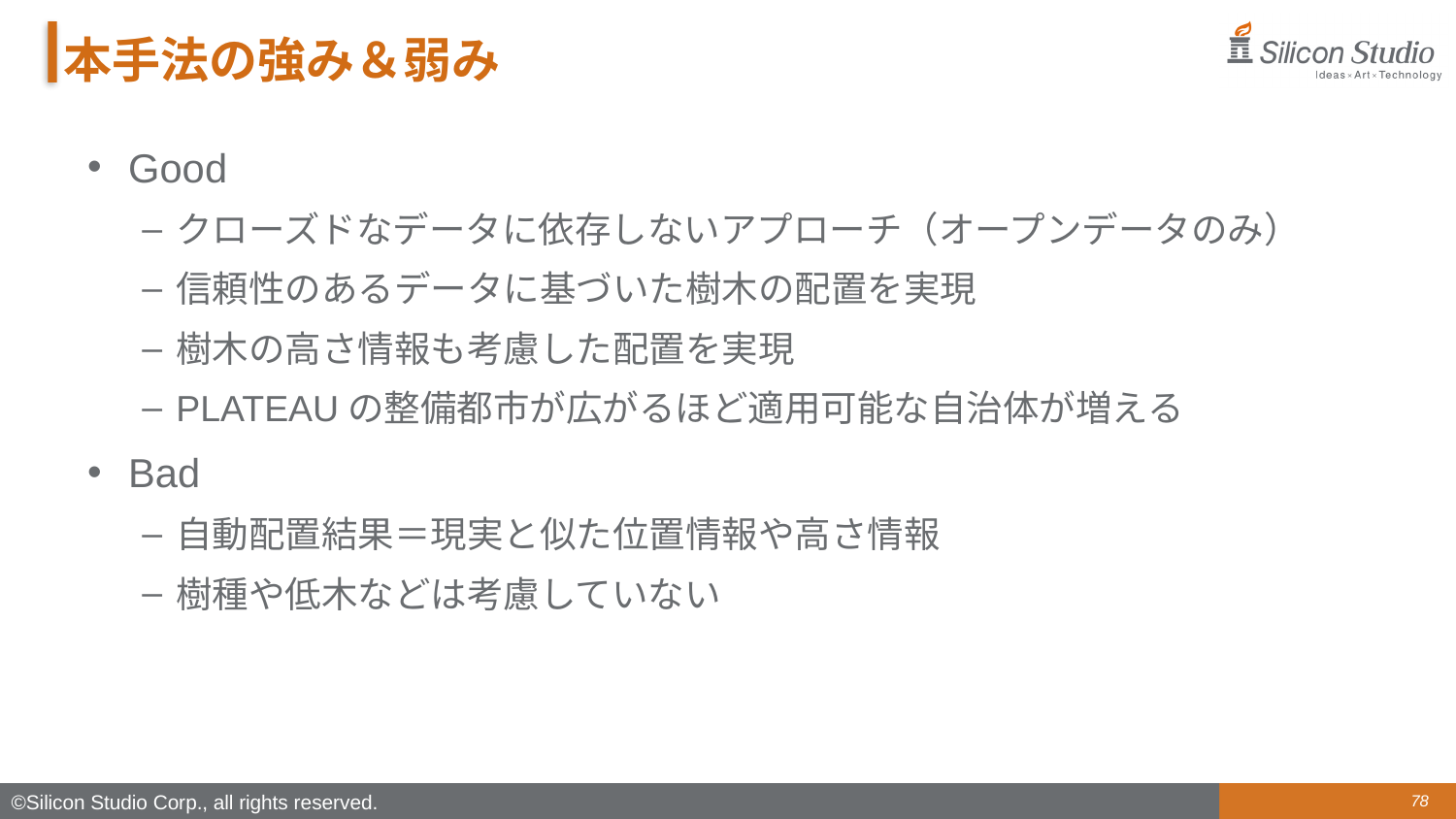

# 本手法の強み＆弱み
Good
クローズドなデータに依存しないアプローチ（オープンデータのみ）
信頼性のあるデータに基づいた樹木の配置を実現
樹木の高さ情報も考慮した配置を実現
PLATEAUの整備都市が広がるほど適用可能な自治体が増える
Bad
自動配置結果＝現実と似た位置情報や高さ情報
樹種や低木などは考慮していない